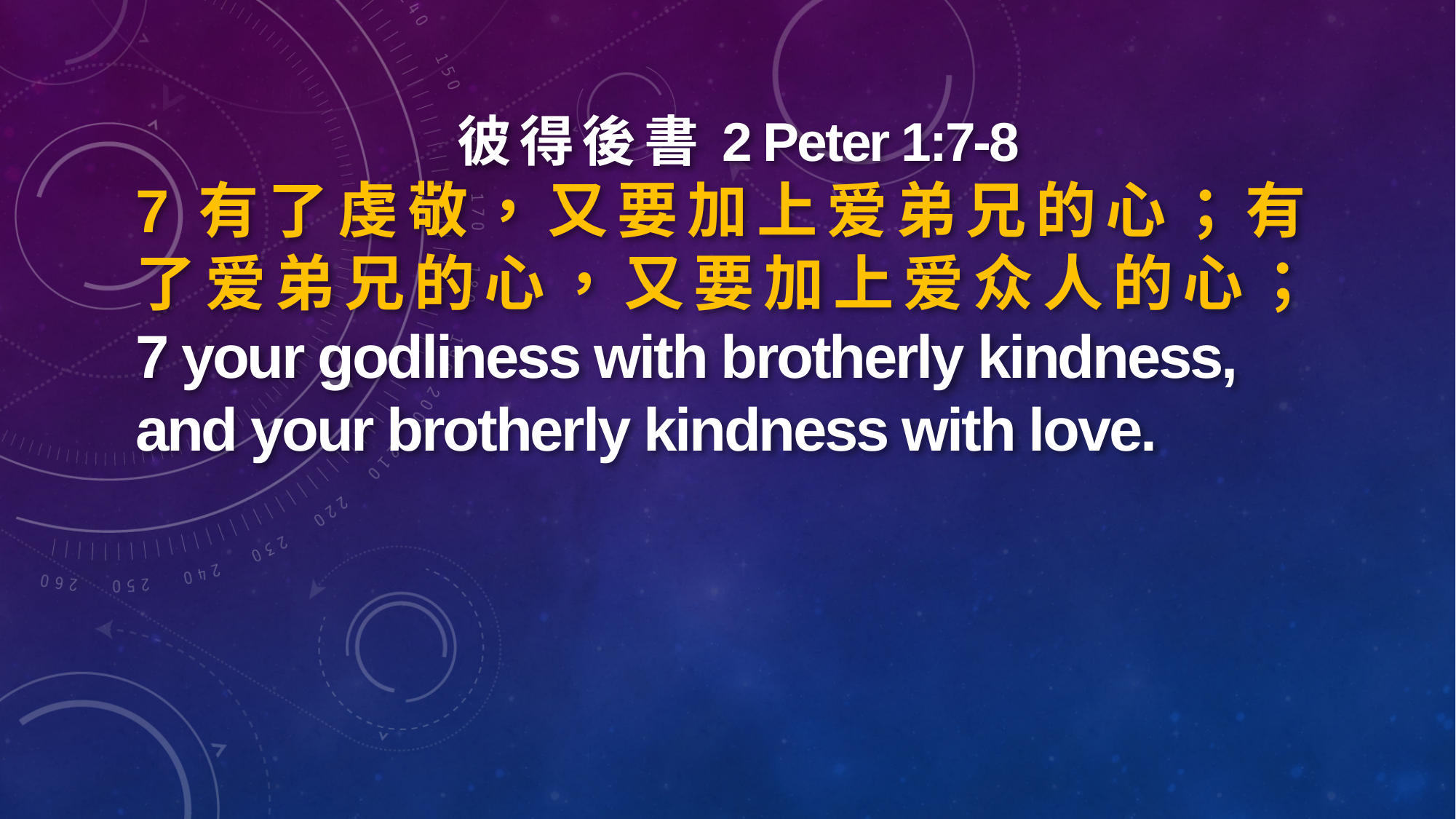

彼 得 後 書 2 Peter 1:7-8
7 有 了 虔 敬 ， 又 要 加 上 爱 弟 兄 的 心 ； 有 了 爱 弟 兄 的 心 ， 又 要 加 上 爱 众 人 的 心 ；
7 your godliness with brotherly kindness, and your brotherly kindness with love.